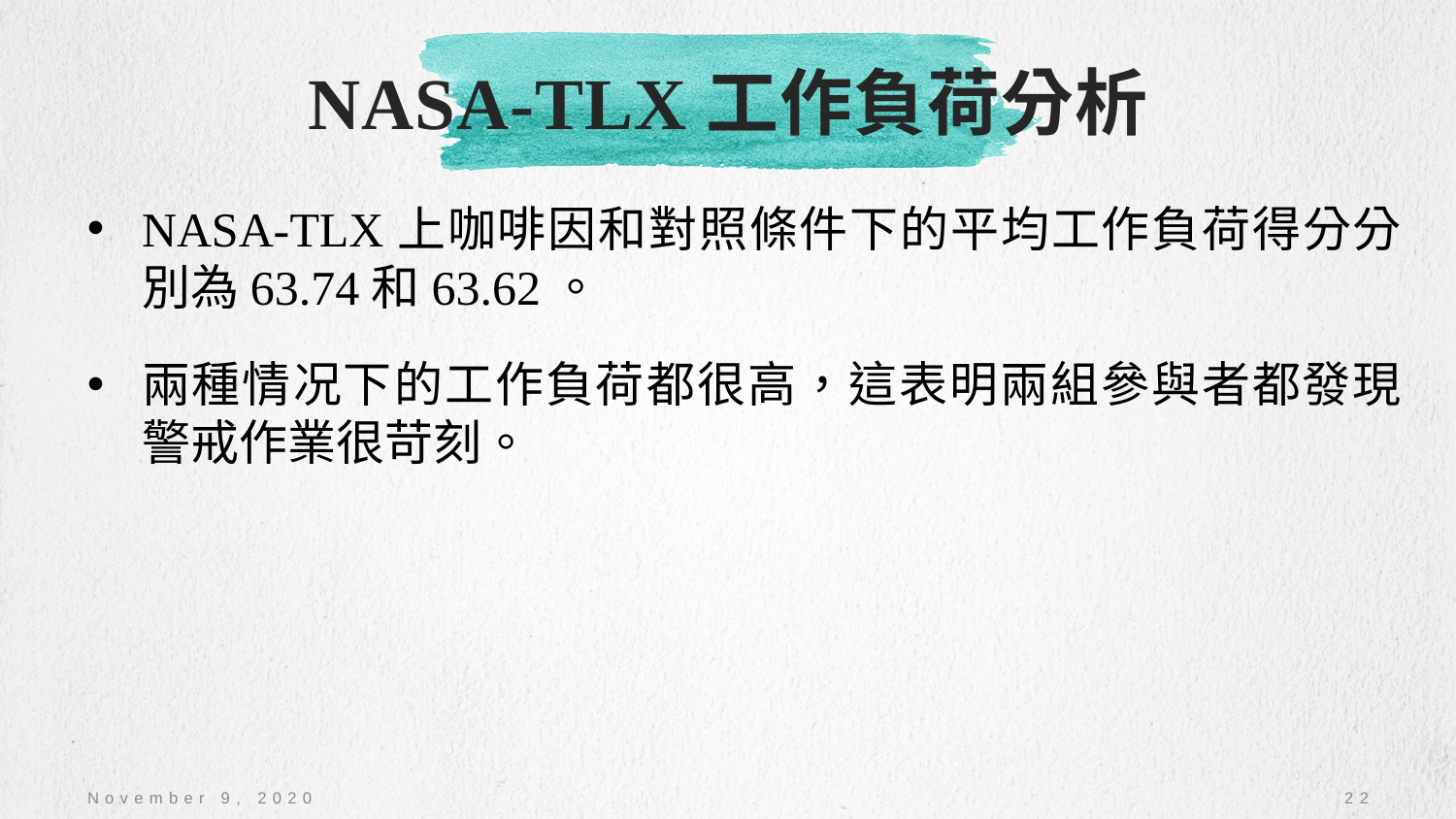

# NASA-TLX工作負荷分析
NASA-TLX上咖啡因和對照條件下的平均工作負荷得分分別為63.74和63.62。
兩種情况下的工作負荷都很高，這表明兩組參與者都發現警戒作業很苛刻。
November 9, 2020
22